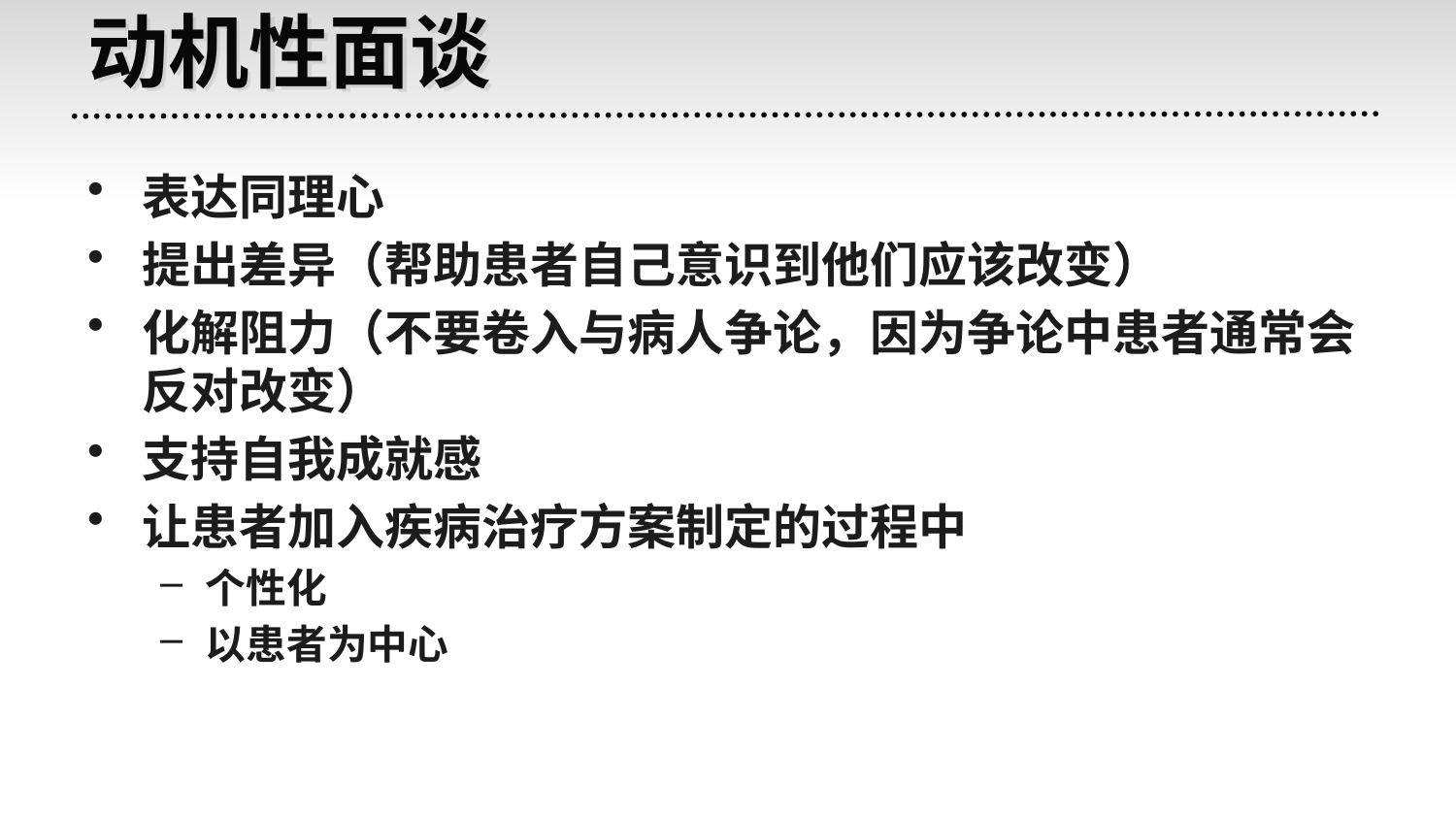

# 动机性面谈
表达同理心
提出差异（帮助患者自己意识到他们应该改变）
化解阻力（不要卷入与病人争论，因为争论中患者通常会反对改变）
支持自我成就感
让患者加入疾病治疗方案制定的过程中
个性化
以患者为中心